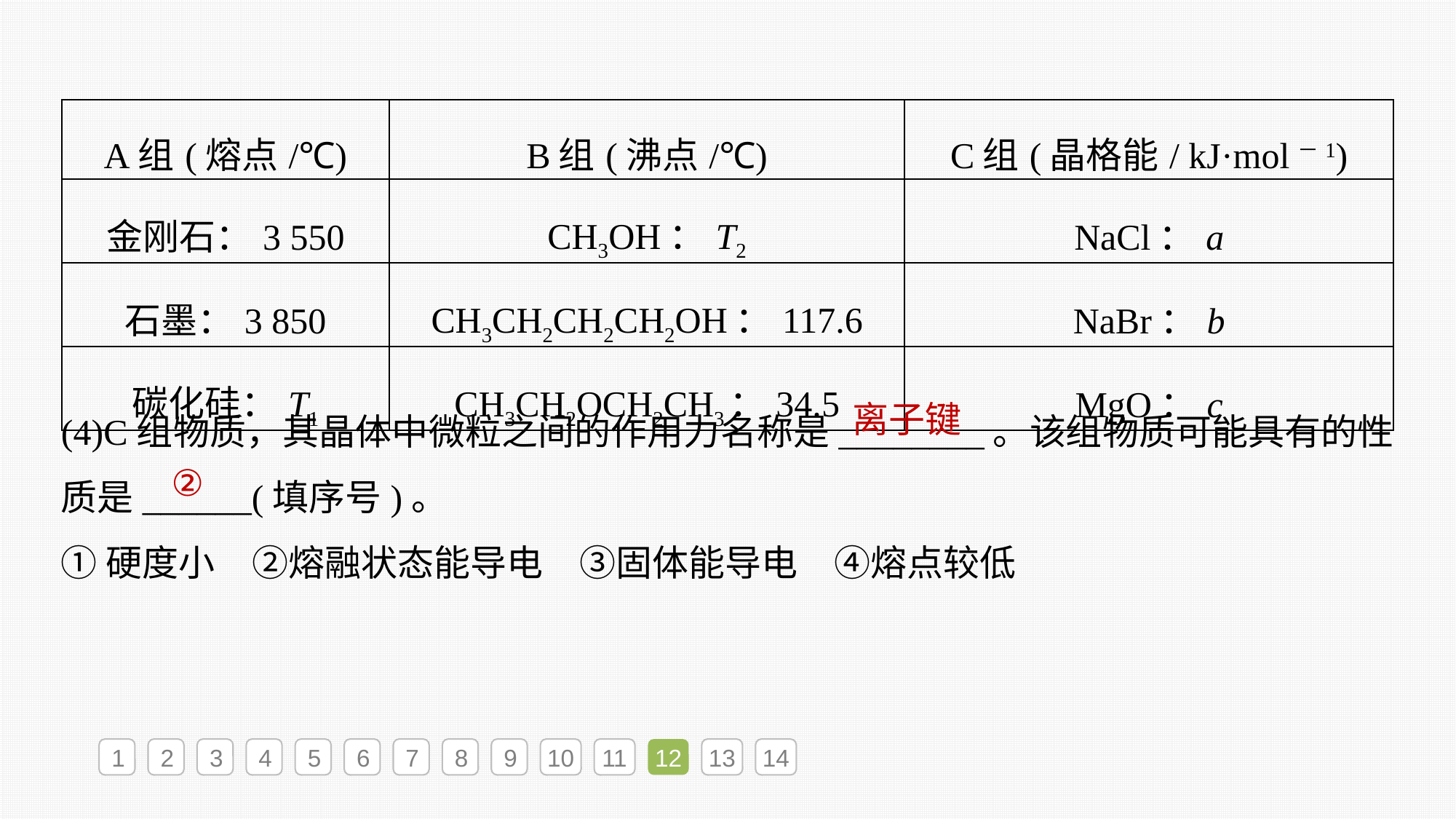

| A组(熔点/℃) | B组(沸点/℃) | C组(晶格能/ kJ·mol－1) |
| --- | --- | --- |
| 金刚石：3 550 | CH3OH：T2 | NaCl：a |
| 石墨：3 850 | CH3CH2CH2CH2OH：117.6 | NaBr：b |
| 碳化硅：T1 | CH3CH2OCH2CH3：34.5 | MgO：c |
(4)C组物质，其晶体中微粒之间的作用力名称是________。该组物质可能具有的性质是______(填序号)。
①硬度小　②熔融状态能导电　③固体能导电　④熔点较低
离子键
②
1
2
3
4
5
6
7
8
9
10
11
12
13
14